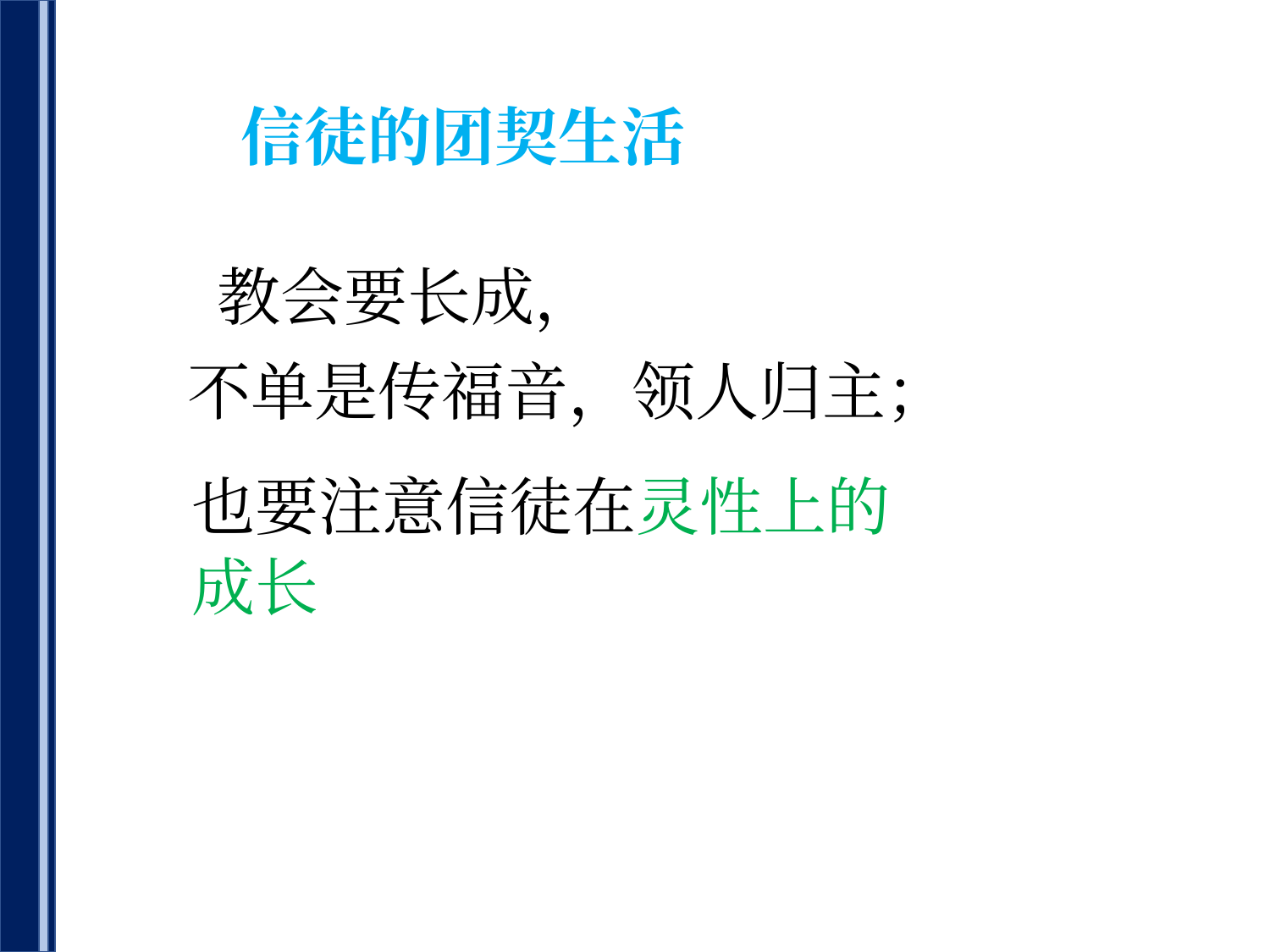

信徒的团契生活
 教会要长成，
不单是传福音，领人归主；
也要注意信徒在灵性上的成长